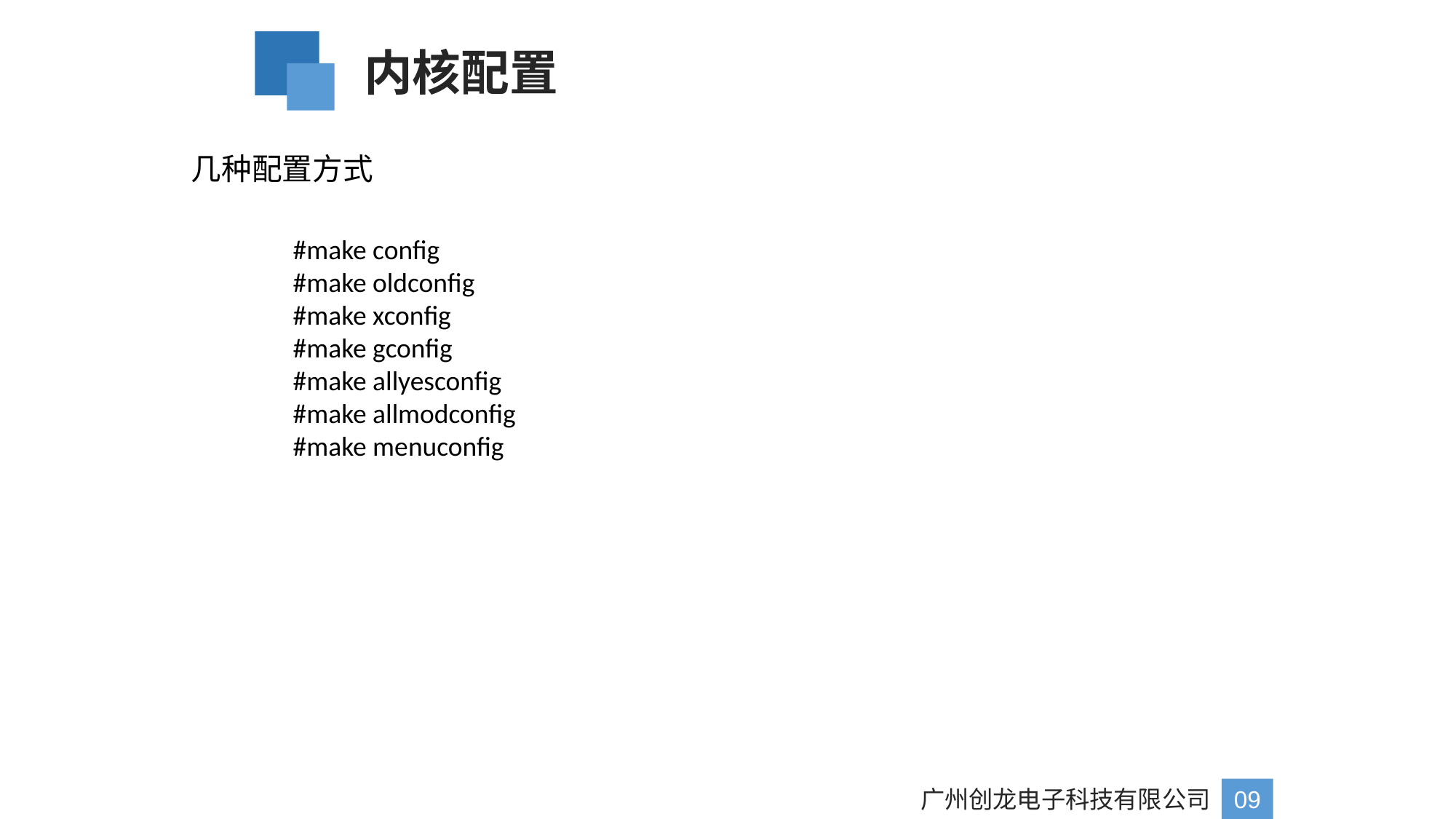

内核配置
几种配置方式
#make config
#make oldconfig
#make xconfig
#make gconfig
#make allyesconfig
#make allmodconfig
#make menuconfig
广州创龙电子科技有限公司
09